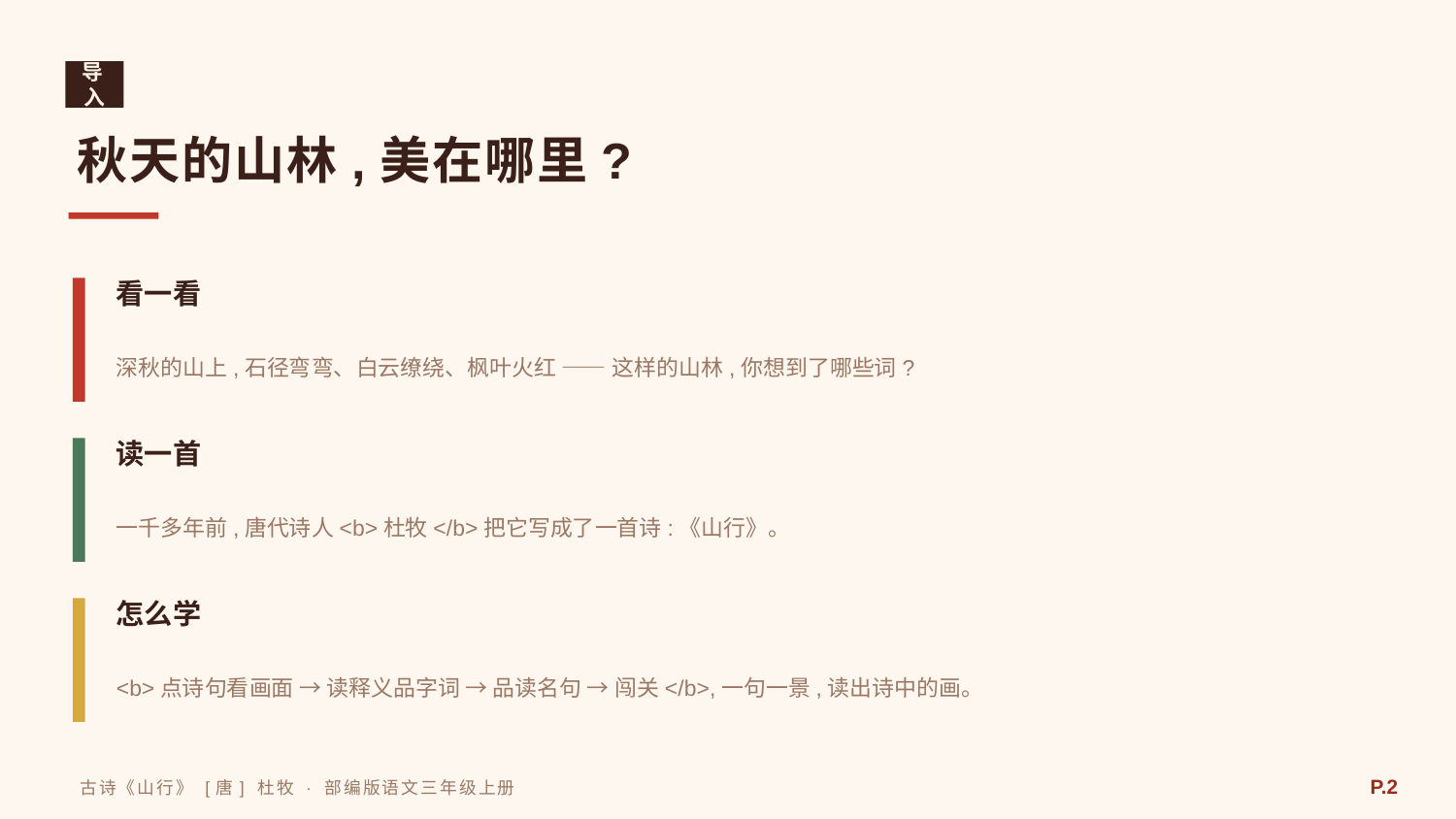

导入

秋天的山林,美在哪里?

看一看

深秋的山上,石径弯弯、白云缭绕、枫叶火红 —— 这样的山林,你想到了哪些词?
读一首

一千多年前,唐代诗人<b>杜牧</b>把它写成了一首诗:《山行》。
怎么学

<b>点诗句看画面 → 读释义品字词 → 品读名句 → 闯关</b>,一句一景,读出诗中的画。
P.2
古诗《山行》 [唐] 杜牧 · 部编版语文三年级上册